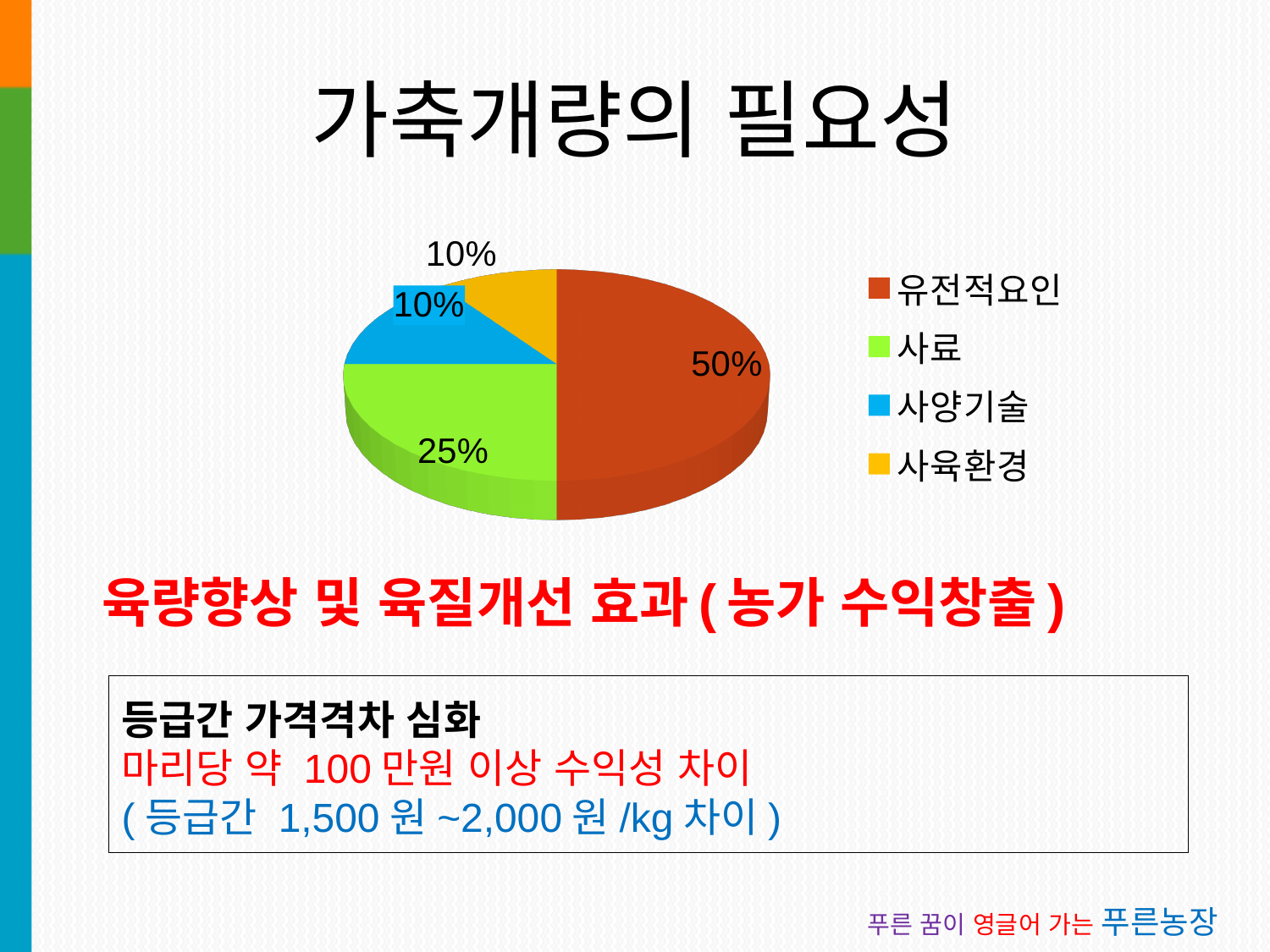

# 가축개량의 필요성

[unsupported chart]

육량향상 및 육질개선 효과(농가 수익창출)
등급간 가격격차 심화
마리당 약 100만원 이상 수익성 차이
(등급간 1,500원~2,000원/kg차이)
푸른 꿈이 영글어 가는 푸른농장